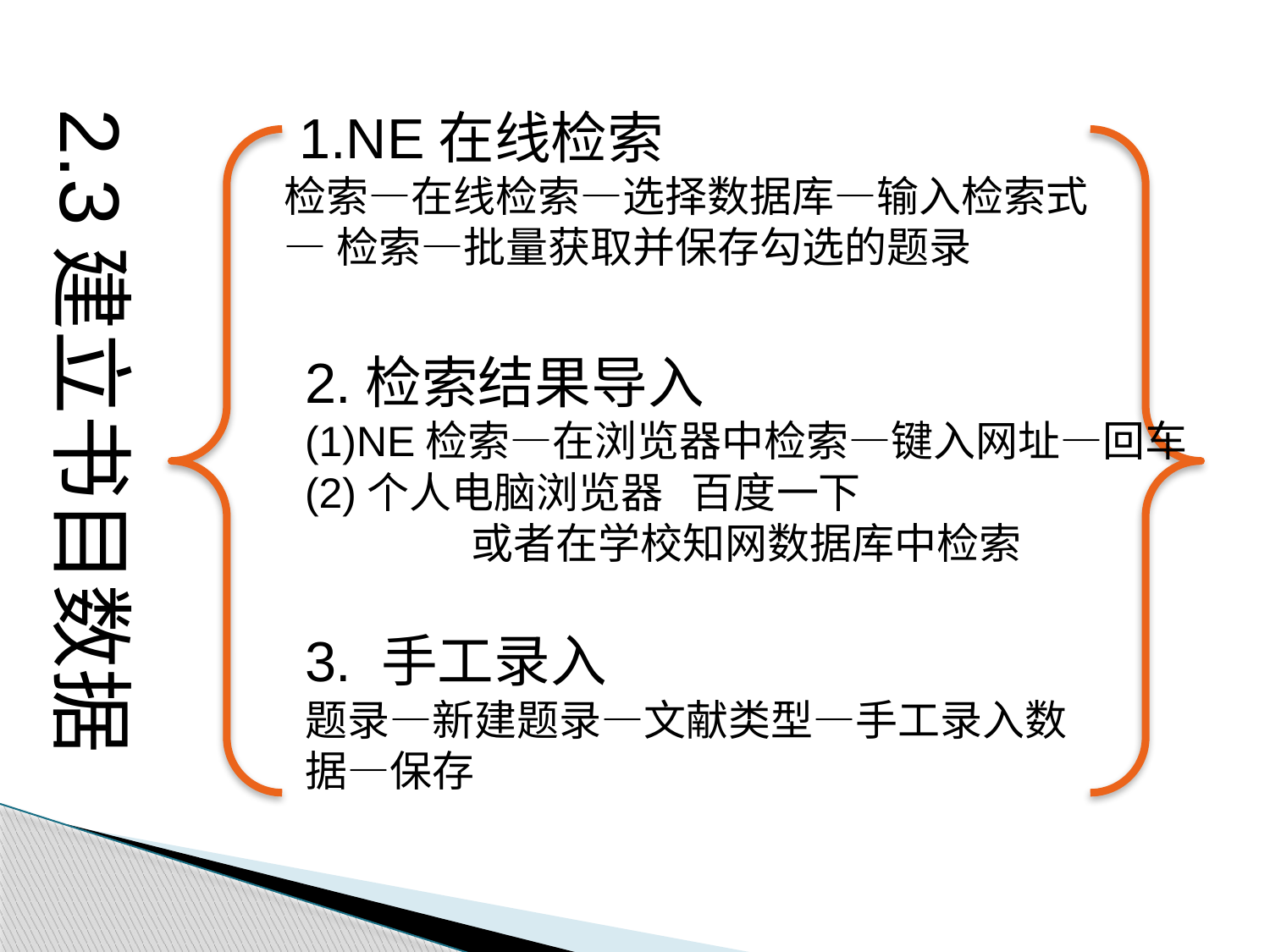

2.3建立书目数据
1.NE在线检索
检索—在线检索—选择数据库—输入检索式
—检索—批量获取并保存勾选的题录

2.检索结果导入
(1)NE检索—在浏览器中检索—键入网址—回车
(2)个人电脑浏览器   百度一下
                  或者在学校知网数据库中检索
3. 手工录入
题录—新建题录—文献类型—手工录入数据—保存

13